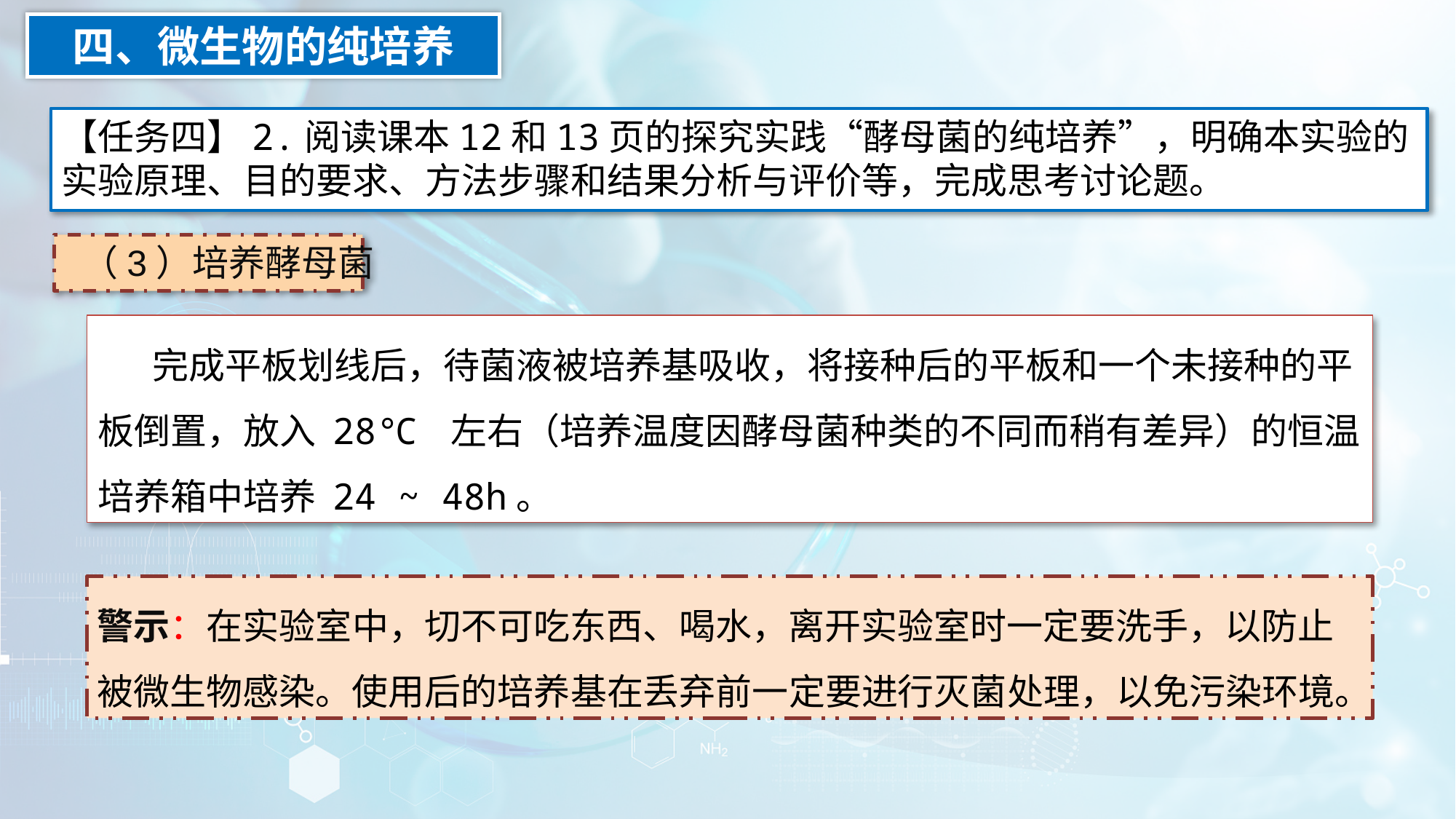

四、微生物的纯培养
【任务四】2.阅读课本12和13页的探究实践“酵母菌的纯培养”，明确本实验的实验原理、目的要求、方法步骤和结果分析与评价等，完成思考讨论题。
 （3）培养酵母菌
完成平板划线后，待菌液被培养基吸收，将接种后的平板和一个未接种的平板倒置，放入 28℃ 左右（培养温度因酵母菌种类的不同而稍有差异）的恒温培养箱中培养 24 ~ 48h。
警示：在实验室中，切不可吃东西、喝水，离开实验室时一定要洗手，以防止被微生物感染。使用后的培养基在丢弃前一定要进行灭菌处理，以免污染环境。